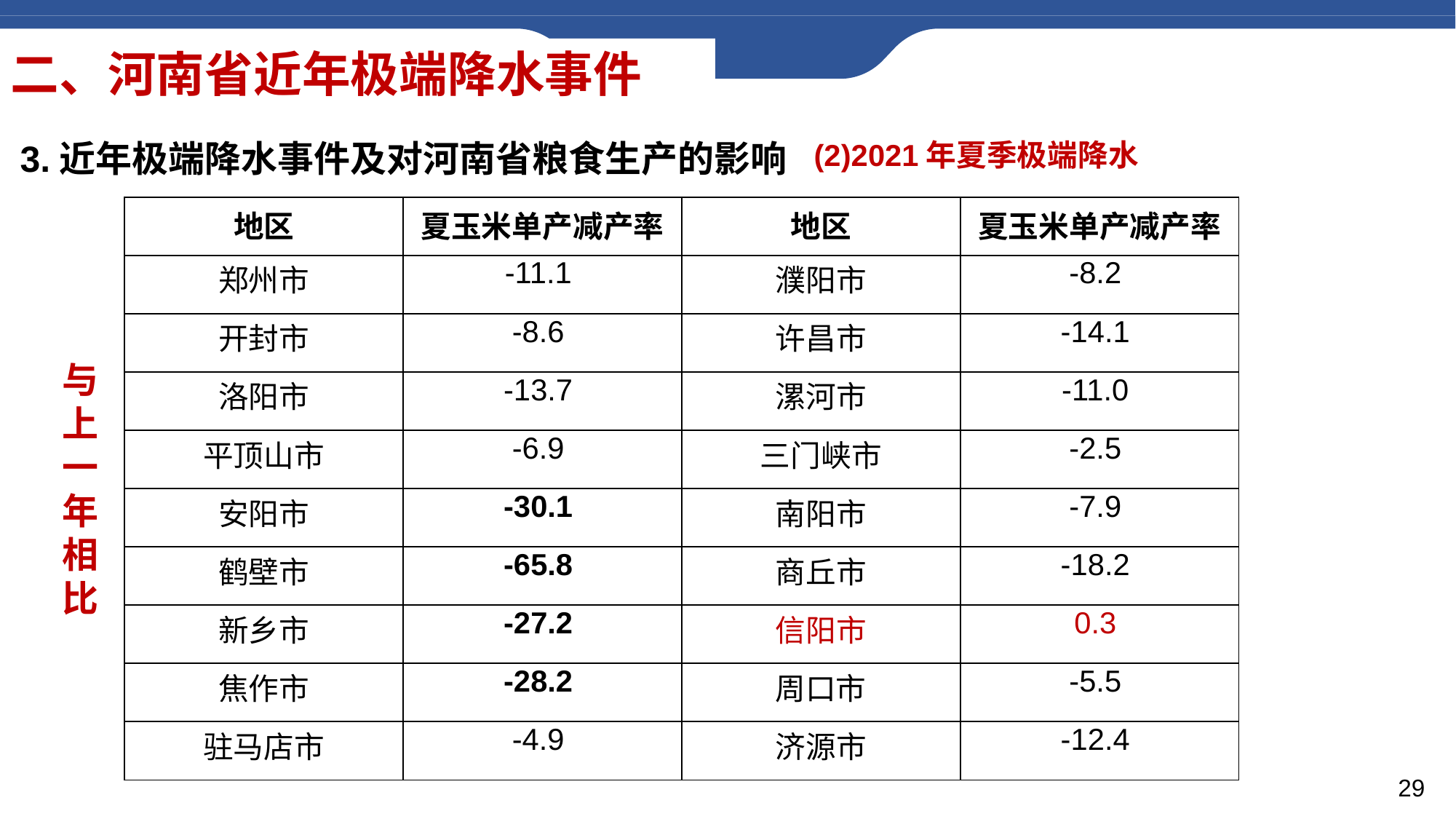

二、河南省近年极端降水事件
3.近年极端降水事件及对河南省粮食生产的影响
(2)2021年夏季极端降水
| 地区 | 夏玉米单产减产率 | 地区 | 夏玉米单产减产率 |
| --- | --- | --- | --- |
| 郑州市 | -11.1 | 濮阳市 | -8.2 |
| 开封市 | -8.6 | 许昌市 | -14.1 |
| 洛阳市 | -13.7 | 漯河市 | -11.0 |
| 平顶山市 | -6.9 | 三门峡市 | -2.5 |
| 安阳市 | -30.1 | 南阳市 | -7.9 |
| 鹤壁市 | -65.8 | 商丘市 | -18.2 |
| 新乡市 | -27.2 | 信阳市 | 0.3 |
| 焦作市 | -28.2 | 周口市 | -5.5 |
| 驻马店市 | -4.9 | 济源市 | -12.4 |
与上一年相比